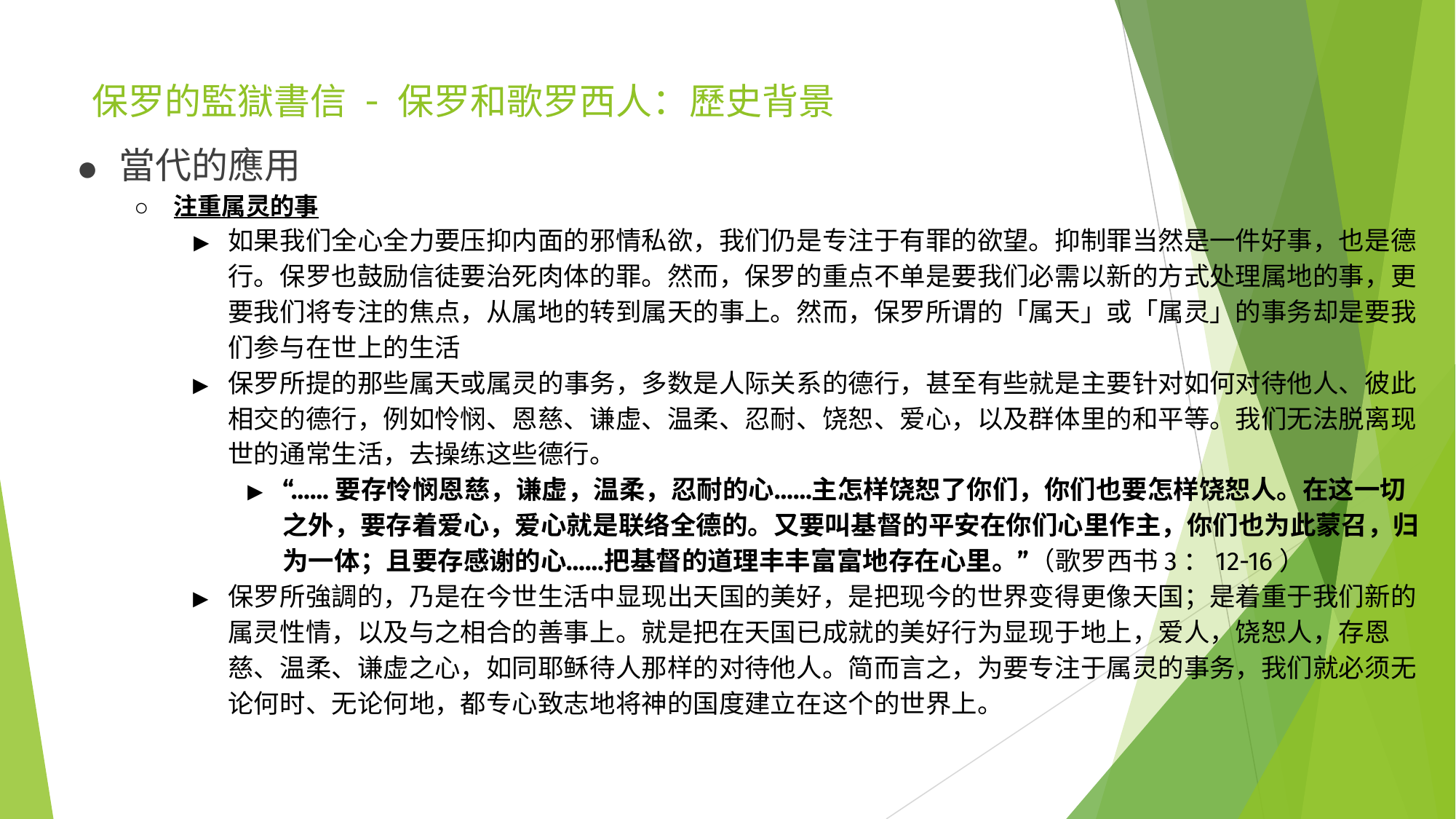

# 保罗的監獄書信 - 保罗和歌罗西人：歷史背景
當代的應用
注重属灵的事
如果我们全心全力要压抑内面的邪情私欲，我们仍是专注于有罪的欲望。抑制罪当然是一件好事，也是德行。保罗也鼓励信徒要治死肉体的罪。然而，保罗的重点不单是要我们必需以新的方式处理属地的事，更要我们将专注的焦点，从属地的转到属天的事上。然而，保罗所谓的「属天」或「属灵」的事务却是要我们参与在世上的生活
保罗所提的那些属天或属灵的事务，多数是人际关系的德行，甚至有些就是主要针对如何对待他人、彼此相交的德行，例如怜悯、恩慈、谦虚、温柔、忍耐、饶恕、爱心，以及群体里的和平等。我们无法脱离现世的通常生活，去操练这些德行。
“……要存怜悯恩慈，谦虚，温柔，忍耐的心……主怎样饶恕了你们，你们也要怎样饶恕人。在这一切之外，要存着爱心，爱心就是联络全德的。又要叫基督的平安在你们心里作主，你们也为此蒙召，归为一体；且要存感谢的心……把基督的道理丰丰富富地存在心里。”（歌罗西书3：12-16）
保罗所強調的，乃是在今世生活中显现出天国的美好，是把现今的世界变得更像天国；是着重于我们新的属灵性情，以及与之相合的善事上。就是把在天国已成就的美好行为显现于地上，爱人，饶恕人，存恩慈、温柔、谦虚之心，如同耶稣待人那样的对待他人。简而言之，为要专注于属灵的事务，我们就必须无论何时、无论何地，都专心致志地将神的国度建立在这个的世界上。
​​